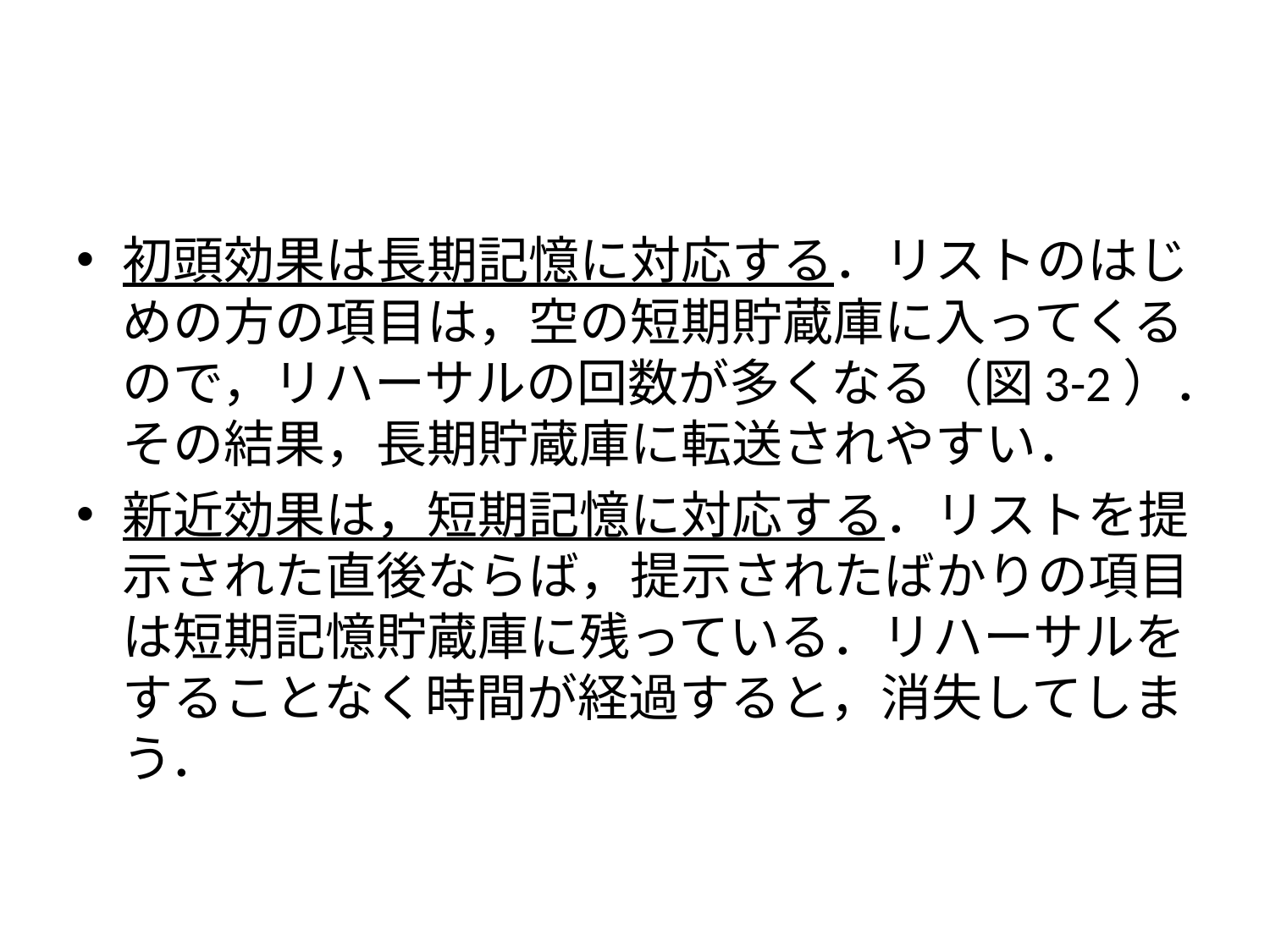

#
初頭効果は長期記憶に対応する．リストのはじめの方の項目は，空の短期貯蔵庫に入ってくるので，リハーサルの回数が多くなる（図3-2）．その結果，長期貯蔵庫に転送されやすい．
新近効果は，短期記憶に対応する．リストを提示された直後ならば，提示されたばかりの項目は短期記憶貯蔵庫に残っている．リハーサルをすることなく時間が経過すると，消失してしまう．